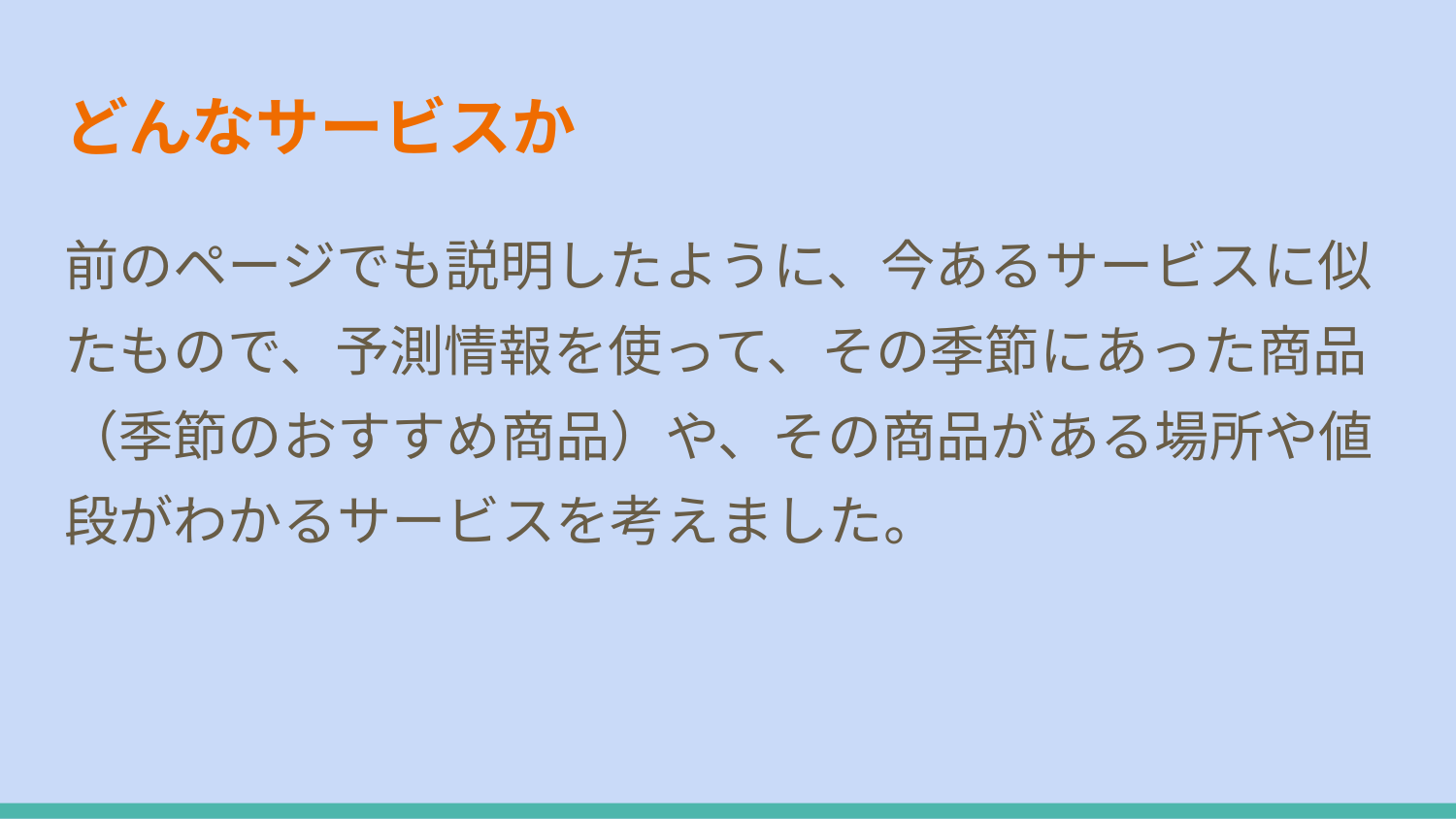

# どんなサービスか
前のページでも説明したように、今あるサービスに似たもので、予測情報を使って、その季節にあった商品（季節のおすすめ商品）や、その商品がある場所や値段がわかるサービスを考えました。